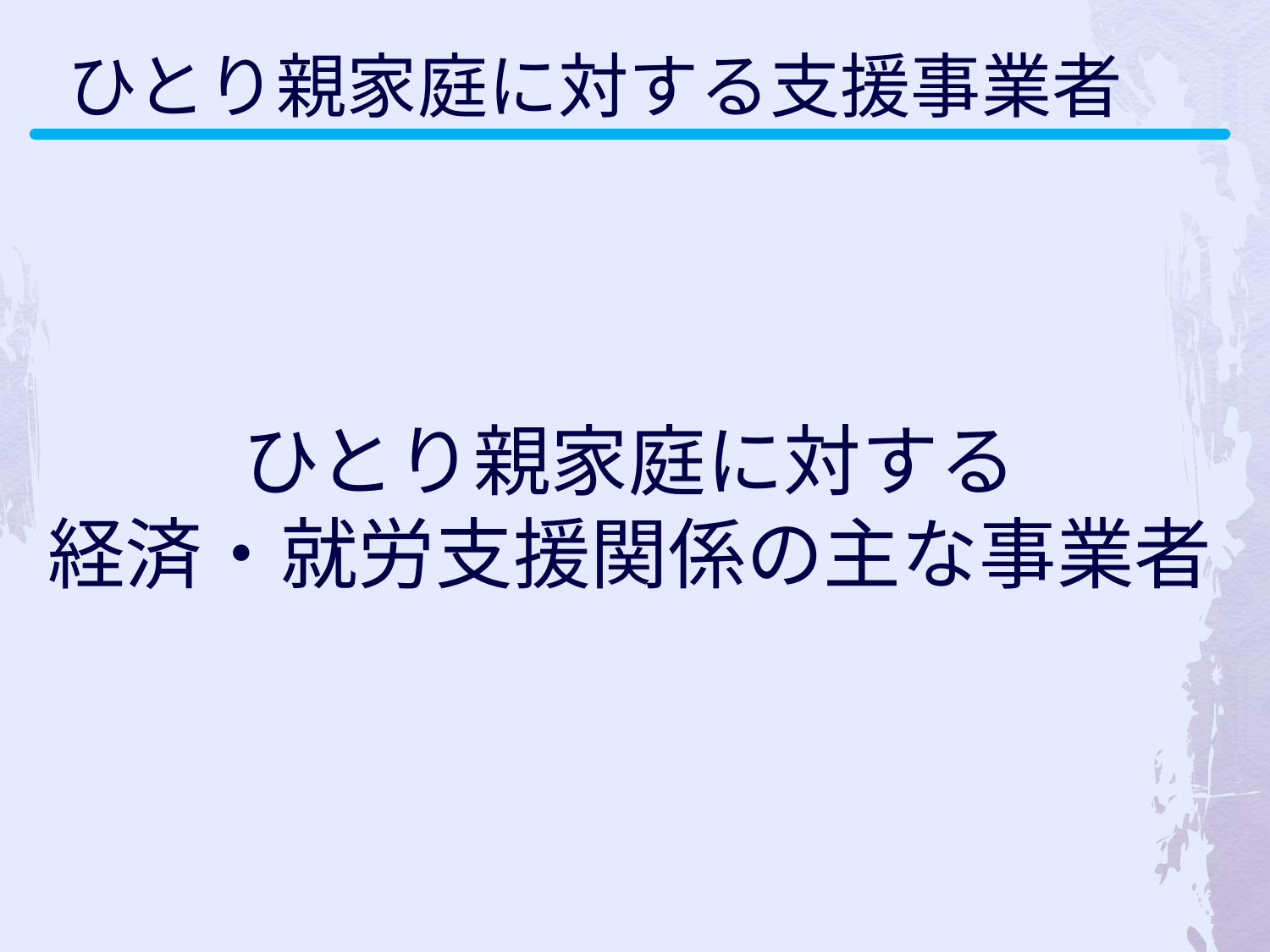

ひとり親家庭に対する支援事業者
ひとり親家庭に対する
経済・就労支援関係の主な事業者